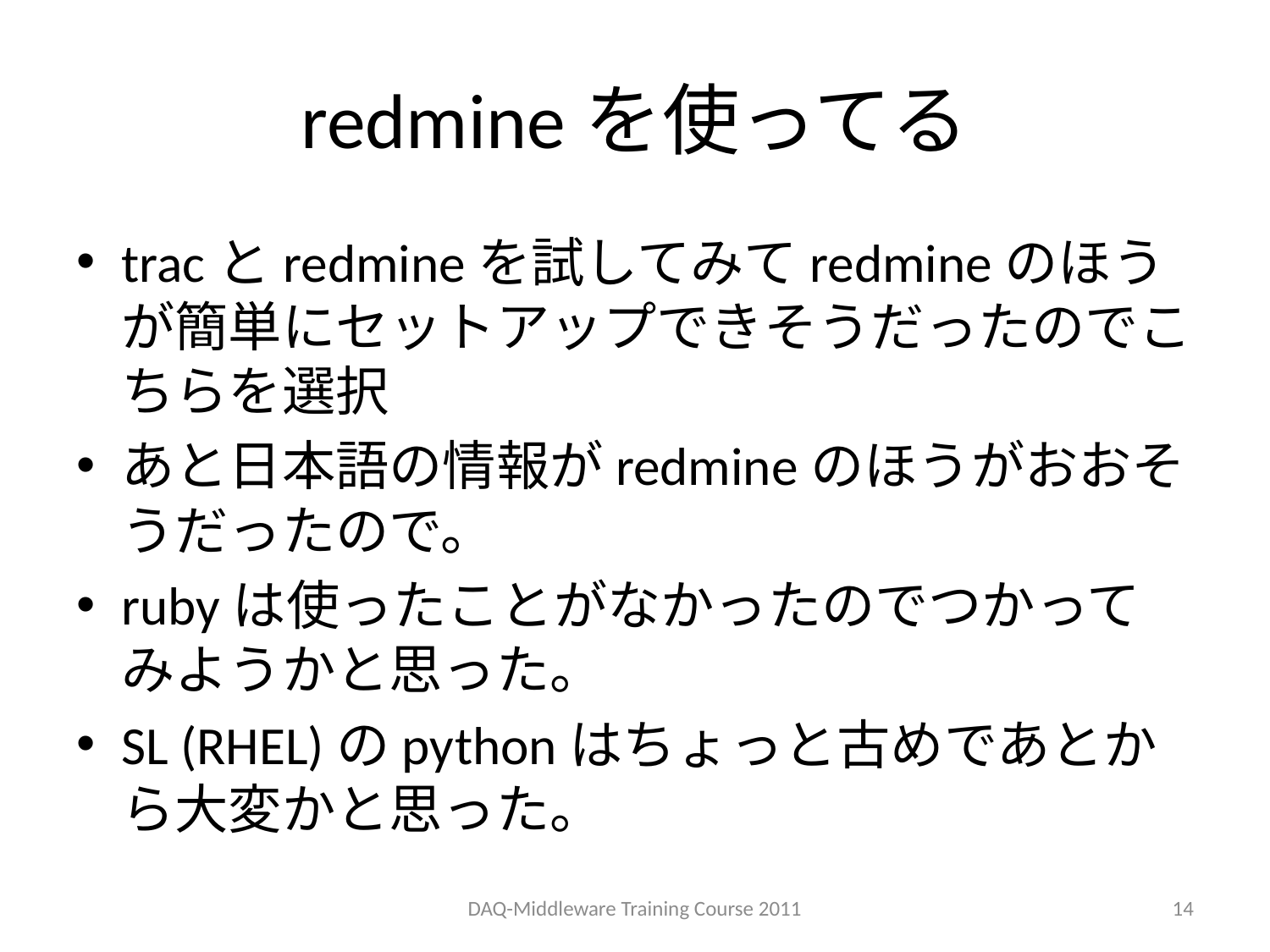

# redmineを使ってる
tracとredmineを試してみてredmineのほうが簡単にセットアップできそうだったのでこちらを選択
あと日本語の情報がredmineのほうがおおそうだったので。
rubyは使ったことがなかったのでつかってみようかと思った。
SL (RHEL)のpythonはちょっと古めであとから大変かと思った。
DAQ-Middleware Training Course 2011
14